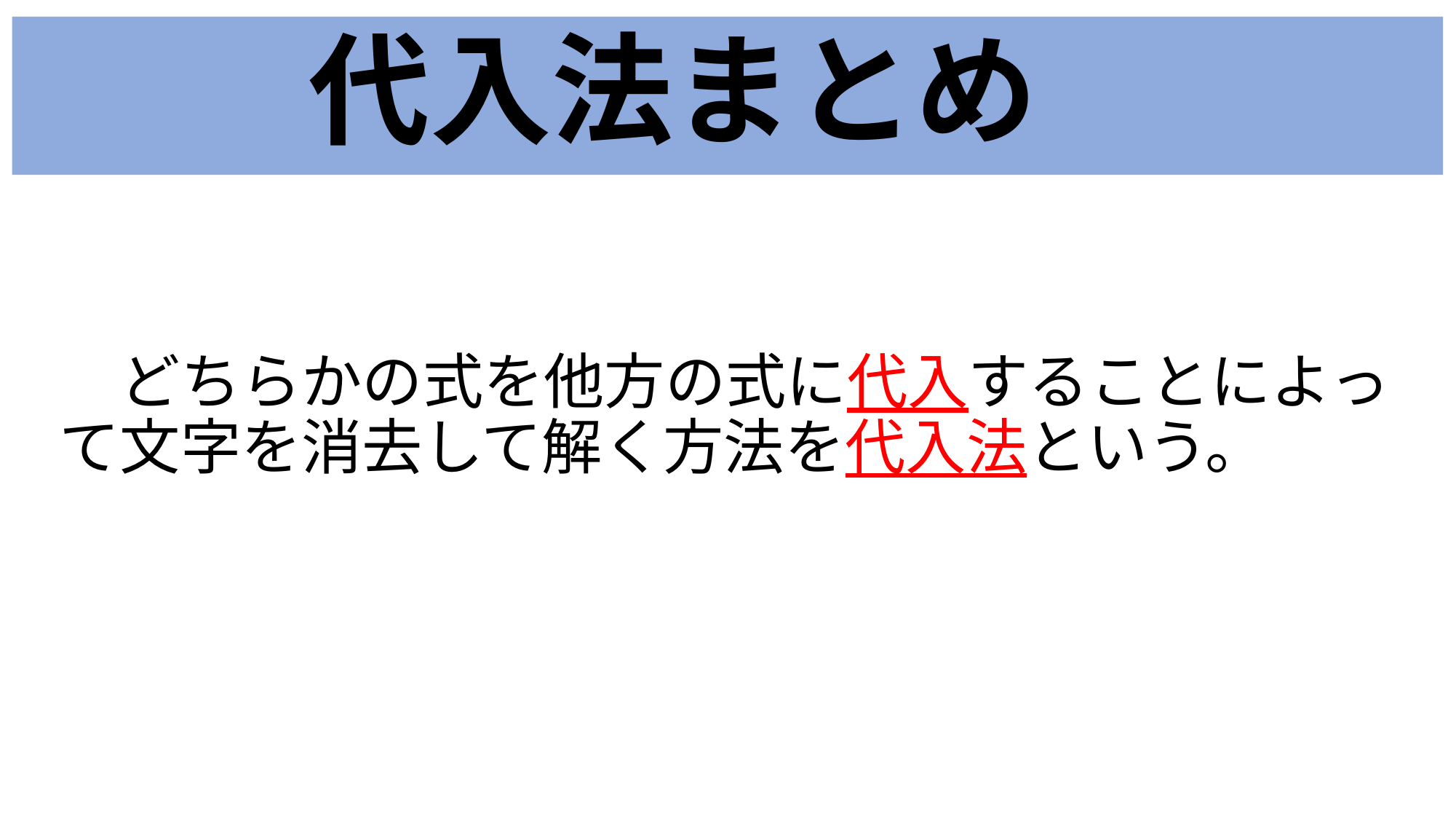

# 代入法まとめ
　どちらかの式を他方の式に代入することによって文字を消去して解く方法を代入法という。